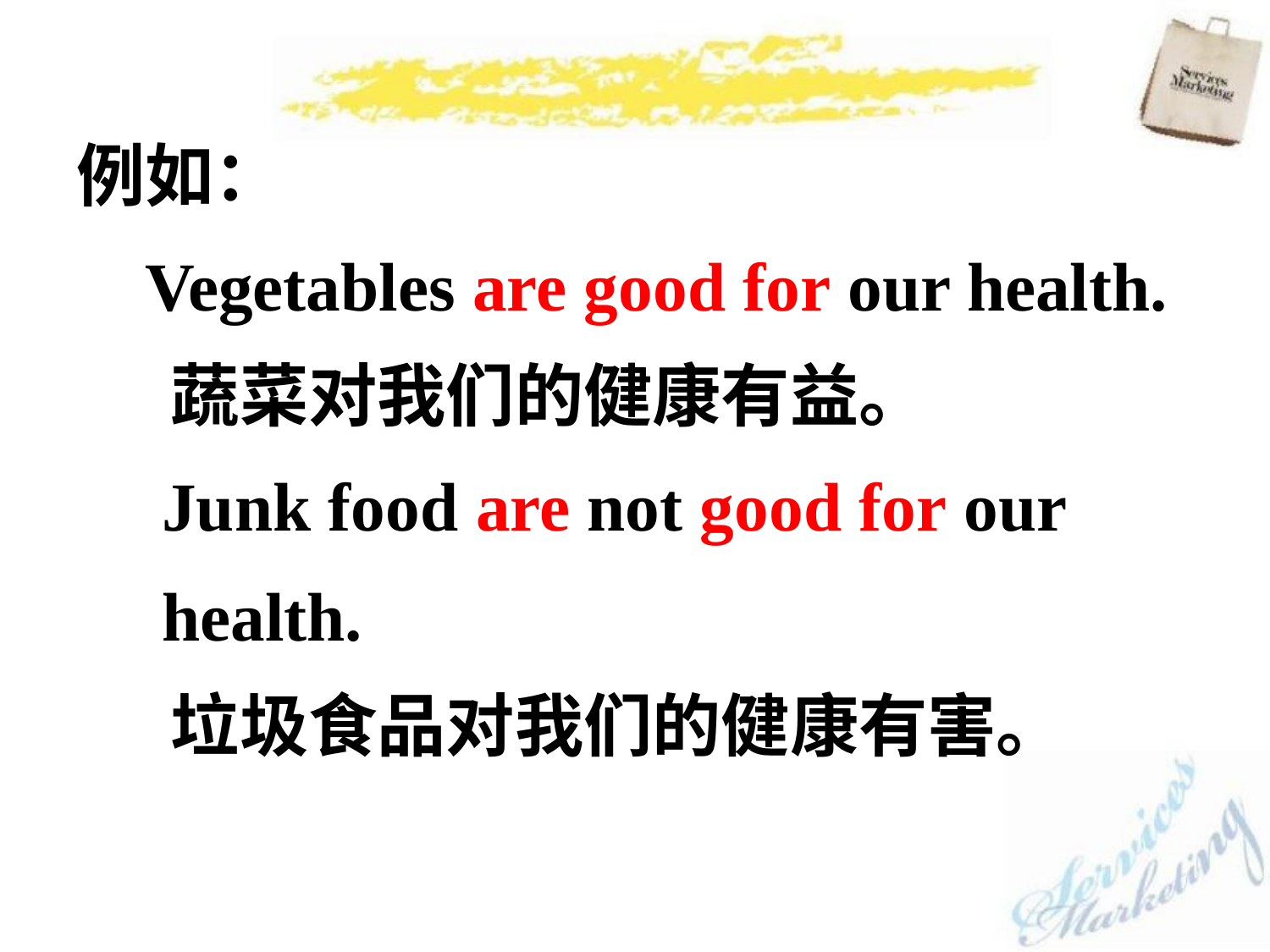

例如：
    Vegetables are good for our health.
     蔬菜对我们的健康有益。
     Junk food are not good for our
     health.
     垃圾食品对我们的健康有害。